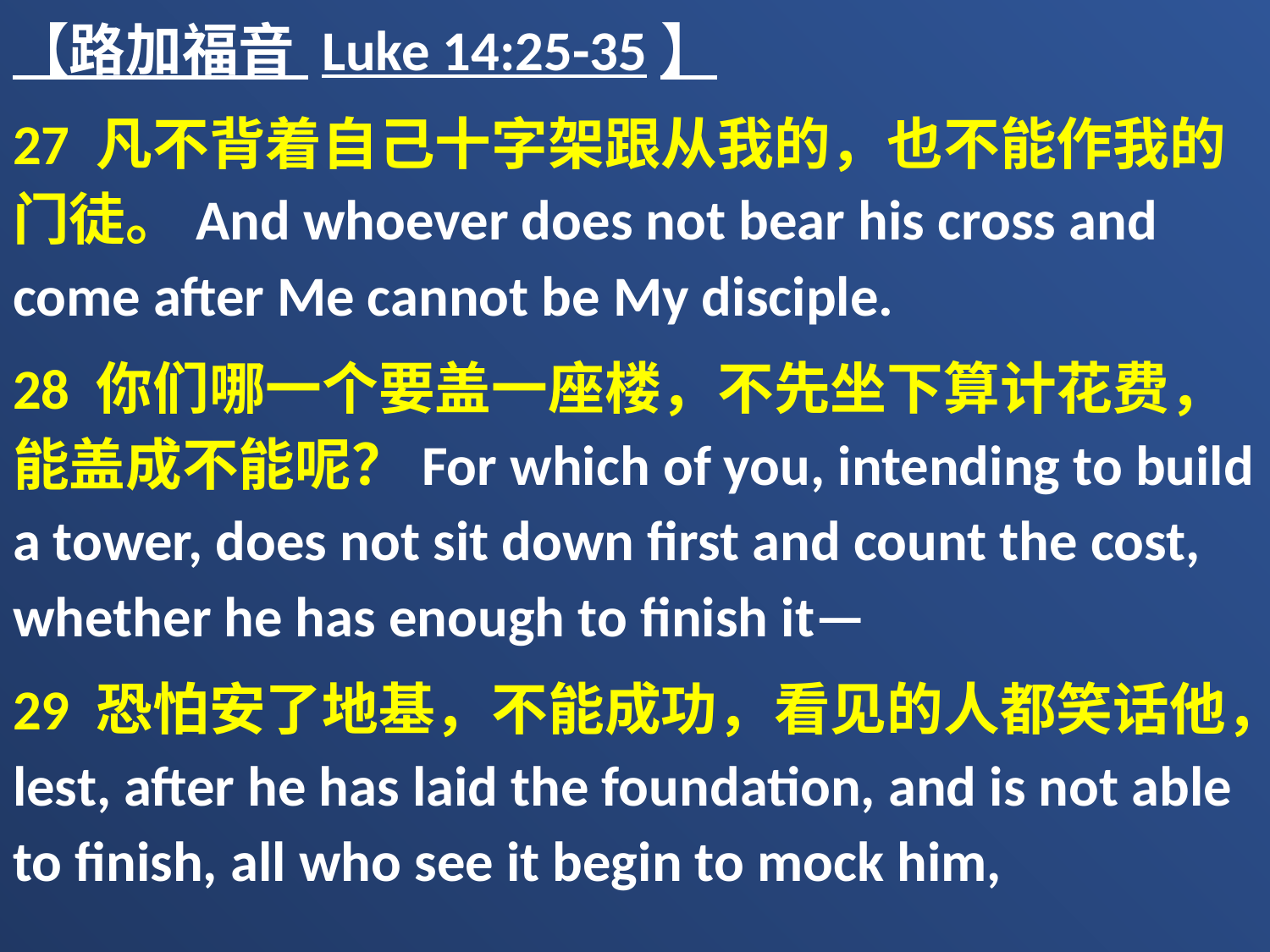

【路加福音 Luke 14:25-35】
27 凡不背着自己十字架跟从我的，也不能作我的门徒。And whoever does not bear his cross and come after Me cannot be My disciple.
28 你们哪一个要盖一座楼，不先坐下算计花费，能盖成不能呢？For which of you, intending to build a tower, does not sit down first and count the cost, whether he has enough to finish it—
29 恐怕安了地基，不能成功，看见的人都笑话他，lest, after he has laid the foundation, and is not able to finish, all who see it begin to mock him,